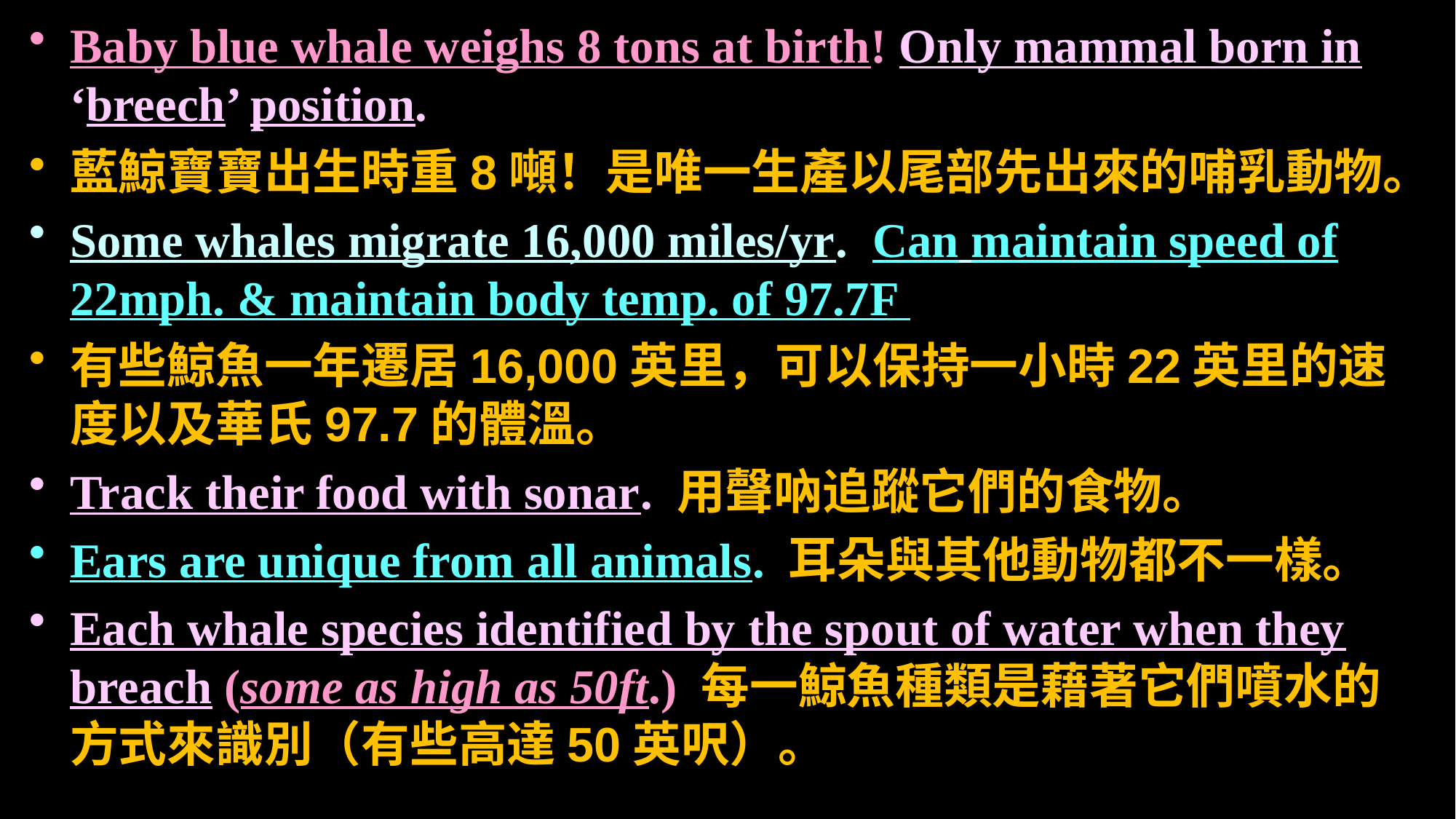

Baby blue whale weighs 8 tons at birth! Only mammal born in ‘breech’ position.
藍鯨寶寶出生時重8噸！是唯一生產以尾部先出來的哺乳動物。
Some whales migrate 16,000 miles/yr.  Can maintain speed of 22mph. & maintain body temp. of 97.7F
有些鯨魚一年遷居16,000英里，可以保持一小時22英里的速度以及華氏97.7的體溫。
Track their food with sonar. 用聲吶追蹤它們的食物。
Ears are unique from all animals. 耳朵與其他動物都不一樣。
Each whale species identified by the spout of water when they breach (some as high as 50ft.) 每一鯨魚種類是藉著它們噴水的方式來識別（有些高達50英呎）。